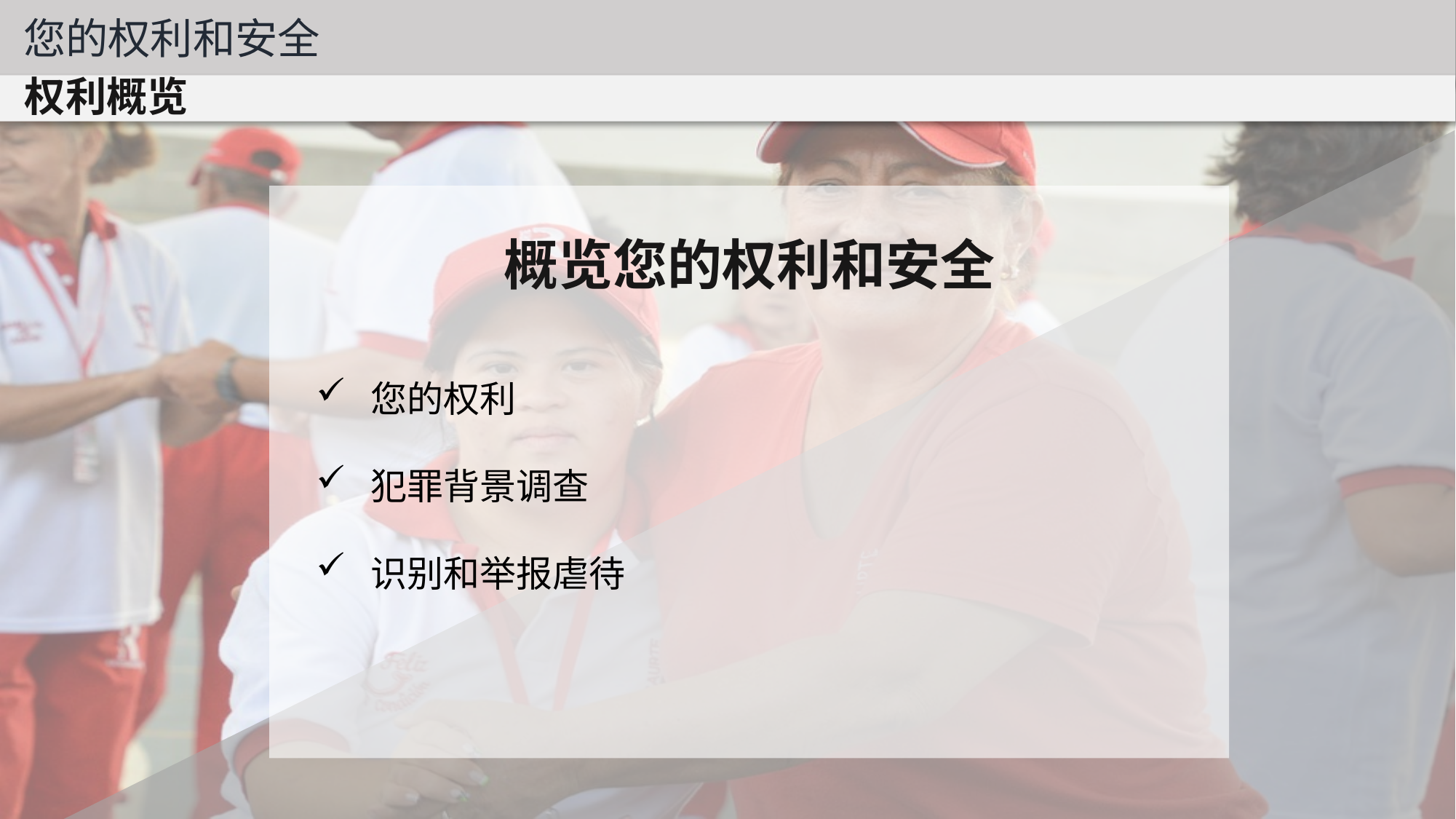

您的权利和安全
权利概览

概览您的权利和安全
您的权利

犯罪背景调查

识别和举报虐待